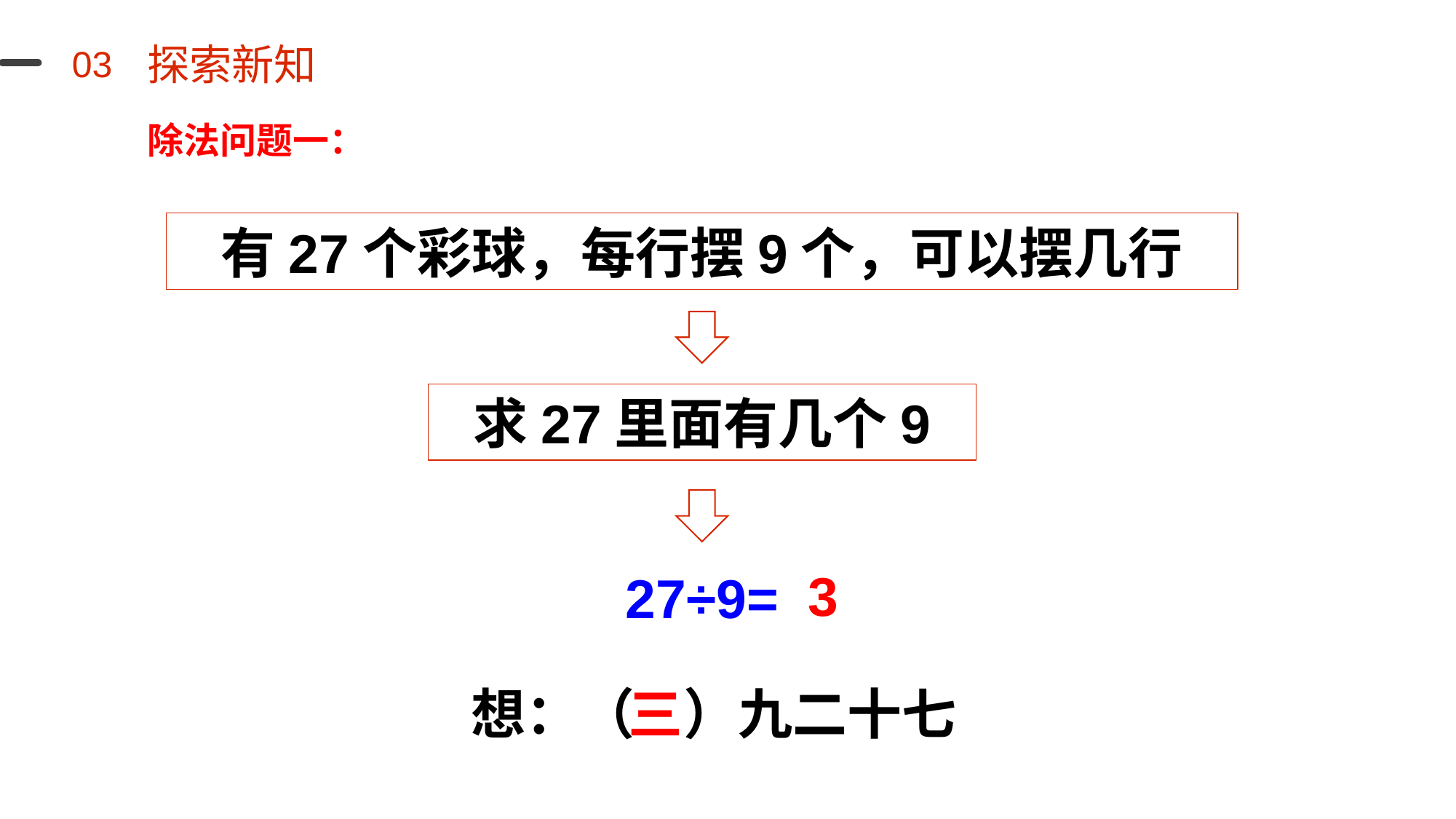

探索新知
03
除法问题一：
有27个彩球，每行摆9个，可以摆几行

求27里面有几个9

3
27÷9=
想：（    ）九二十七
三